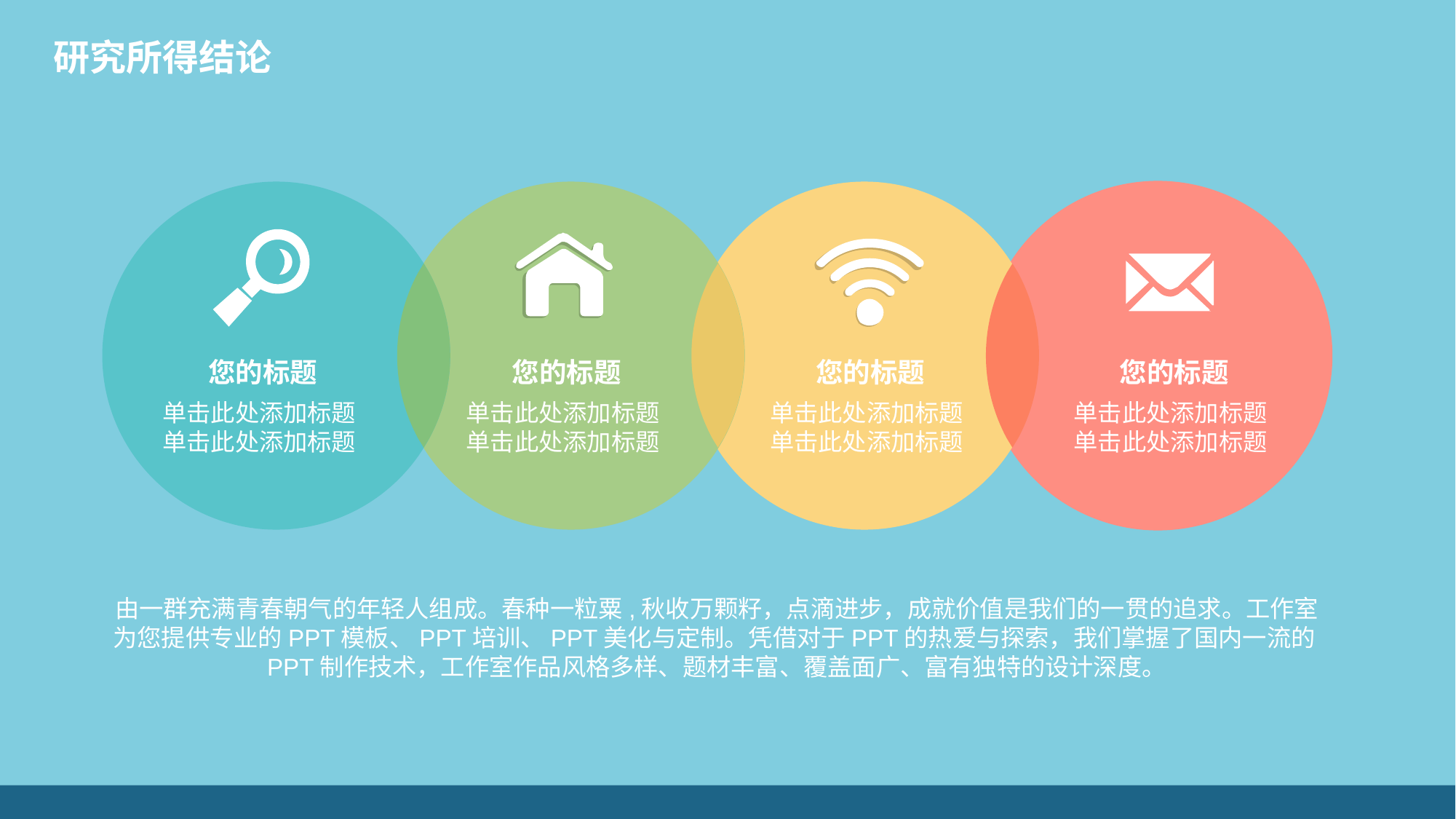

研究所得结论

您的标题
单击此处添加标题单击此处添加标题

您的标题
单击此处添加标题单击此处添加标题

您的标题
单击此处添加标题单击此处添加标题

您的标题
单击此处添加标题单击此处添加标题

由一群充满青春朝气的年轻人组成。春种一粒粟,秋收万颗籽，点滴进步，成就价值是我们的一贯的追求。工作室为您提供专业的PPT模板、PPT培训、PPT美化与定制。凭借对于PPT的热爱与探索，我们掌握了国内一流的PPT制作技术，工作室作品风格多样、题材丰富、覆盖面广、富有独特的设计深度。